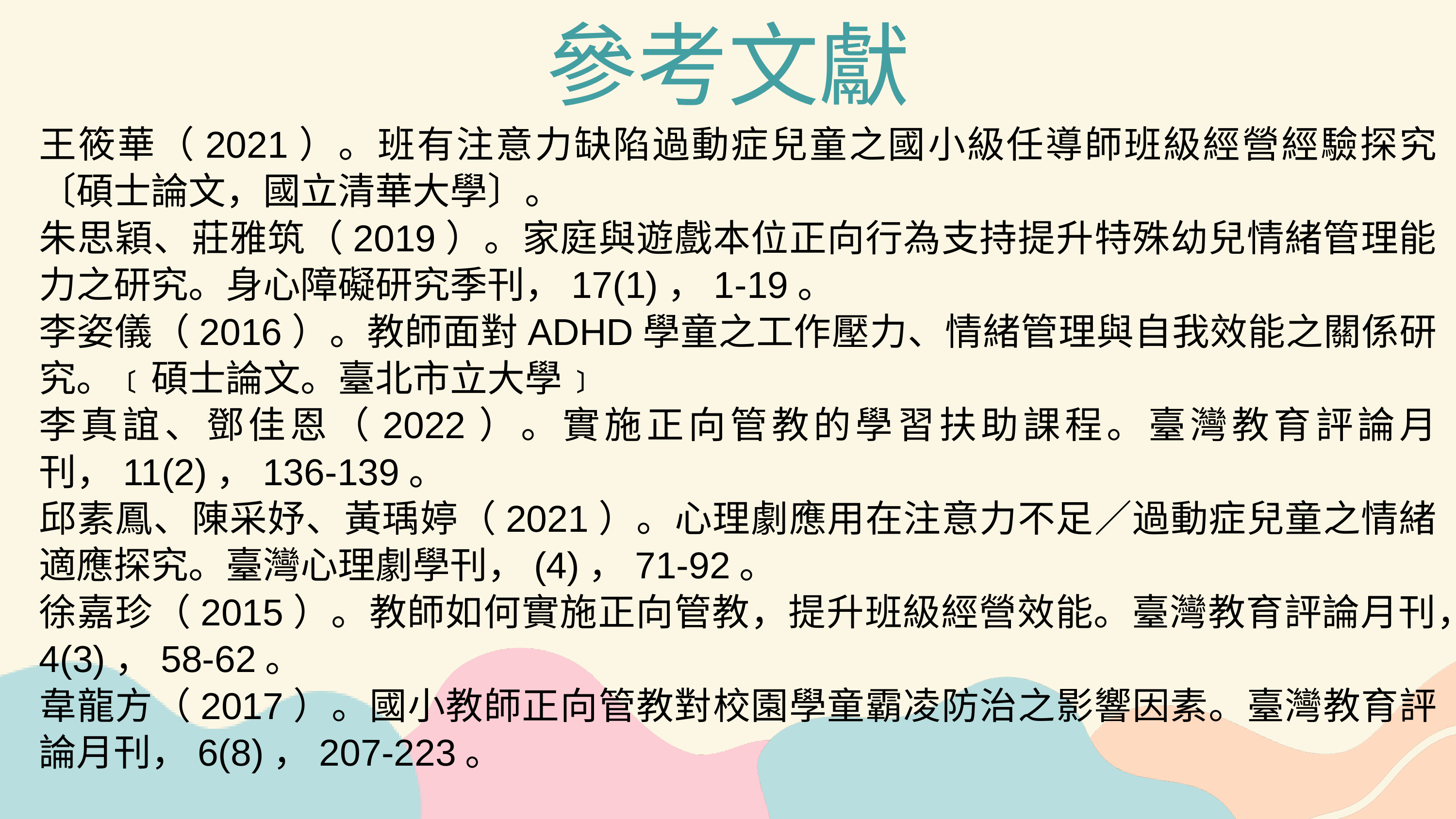

參考文獻
王筱華（2021）。班有注意力缺陷過動症兒童之國小級任導師班級經營經驗探究〔碩士論文，國立清華大學〕。
朱思穎、莊雅筑（2019）。家庭與遊戲本位正向行為支持提升特殊幼兒情緒管理能力之研究。身心障礙研究季刊，17(1)，1-19。
李姿儀（2016）。教師面對ADHD學童之工作壓力、情緒管理與自我效能之關係研究。﹝碩士論文。臺北市立大學﹞
李真誼、鄧佳恩（2022）。實施正向管教的學習扶助課程。臺灣教育評論月刊，11(2)，136-139。
邱素鳳、陳采妤、黃瑀婷（2021）。心理劇應用在注意力不足／過動症兒童之情緒適應探究。臺灣心理劇學刊，(4)，71-92。
徐嘉珍（2015）。教師如何實施正向管教，提升班級經營效能。臺灣教育評論月刊，4(3)，58-62。
韋龍方（2017）。國小教師正向管教對校園學童霸凌防治之影響因素。臺灣教育評論月刊，6(8)，207-223。